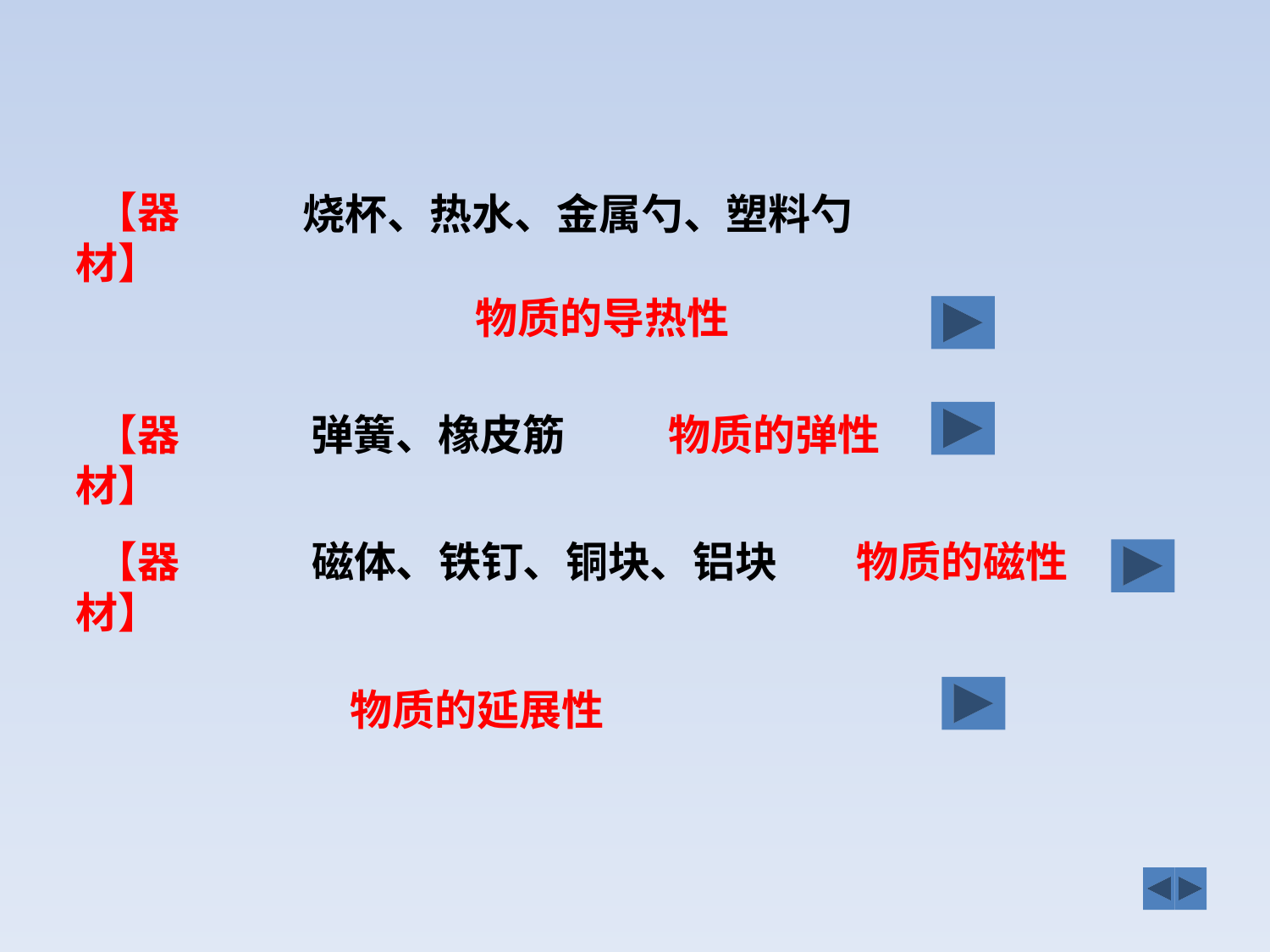

【器材】
烧杯、热水、金属勺、塑料勺

物质的导热性

 【器材】
弹簧、橡皮筋
物质的弹性

 【器材】
磁体、铁钉、铜块、铝块
物质的磁性

           物质的延展性